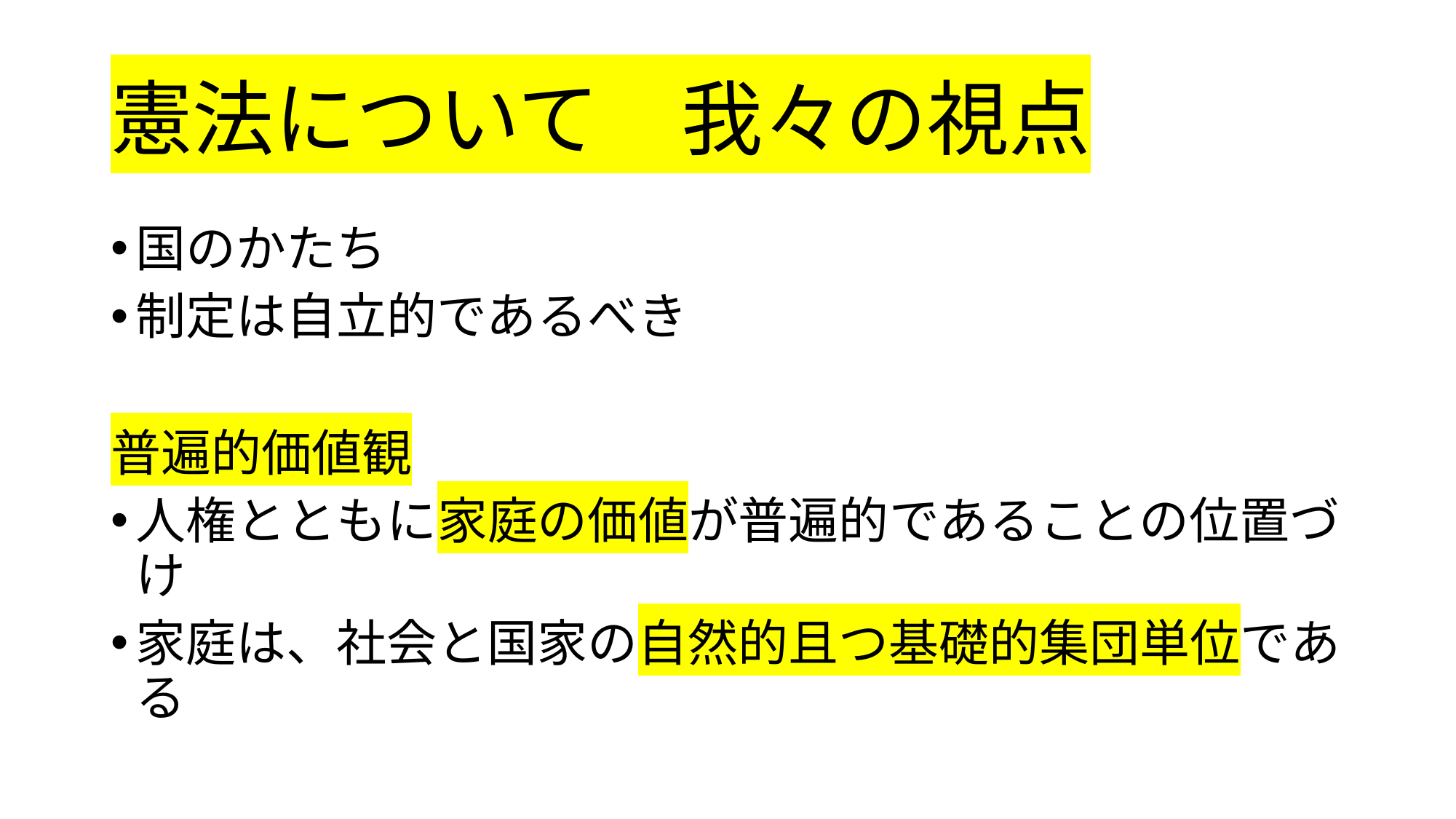

# 憲法について　我々の視点
国のかたち
制定は自立的であるべき

普遍的価値観
人権とともに家庭の価値が普遍的であることの位置づけ
家庭は、社会と国家の自然的且つ基礎的集団単位である